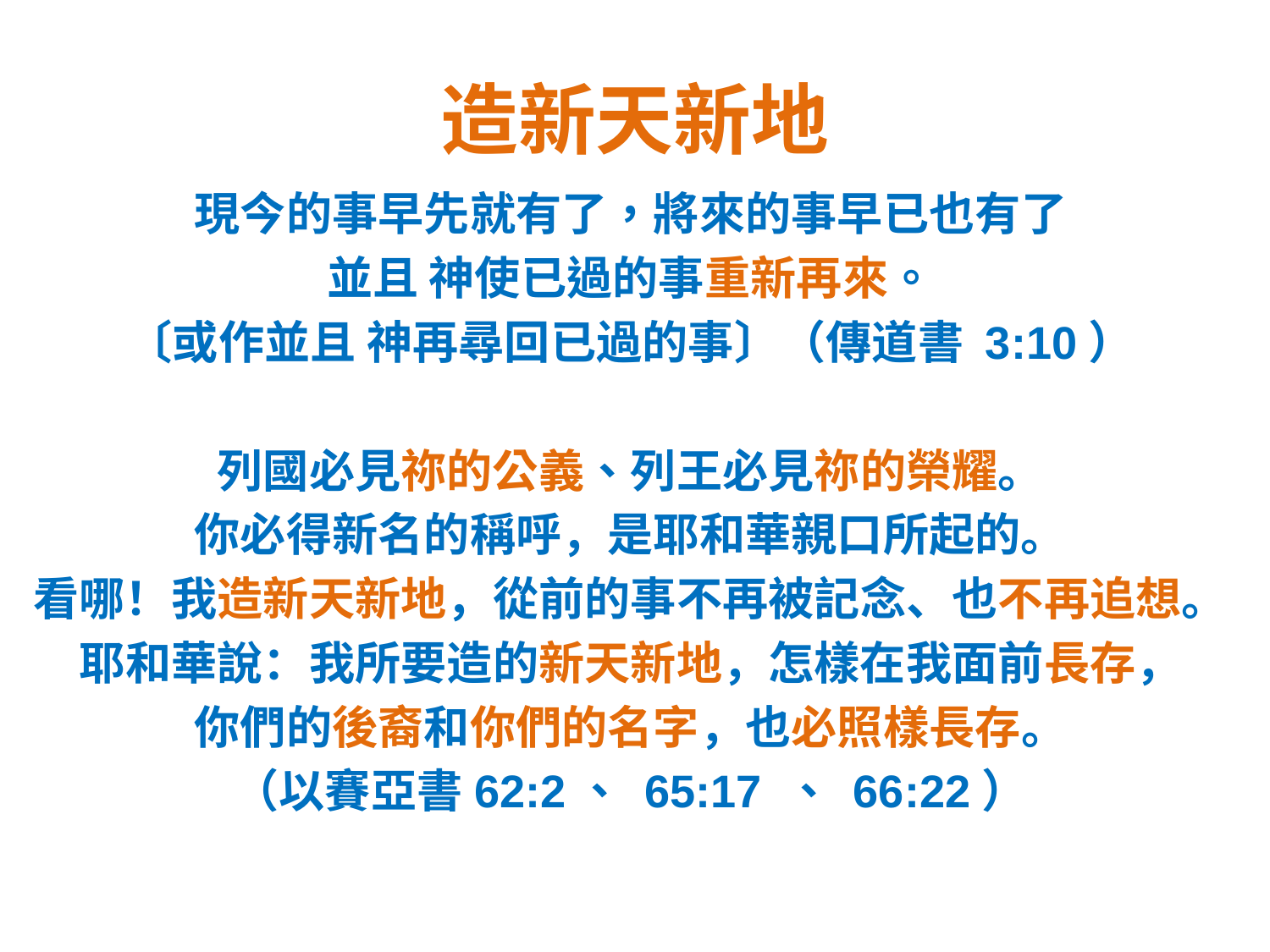

# 造新天新地
現今的事早先就有了，將來的事早已也有了
並且 神使已過的事重新再來。
〔或作並且 神再尋回已過的事〕（傳道書 3:10）

列國必見祢的公義、列王必見祢的榮耀。
你必得新名的稱呼，是耶和華親口所起的。
看哪！我造新天新地，從前的事不再被記念、也不再追想。
耶和華說：我所要造的新天新地，怎樣在我面前長存，
你們的後裔和你們的名字，也必照樣長存。
（以賽亞書62:2、 65:17 、 66:22）